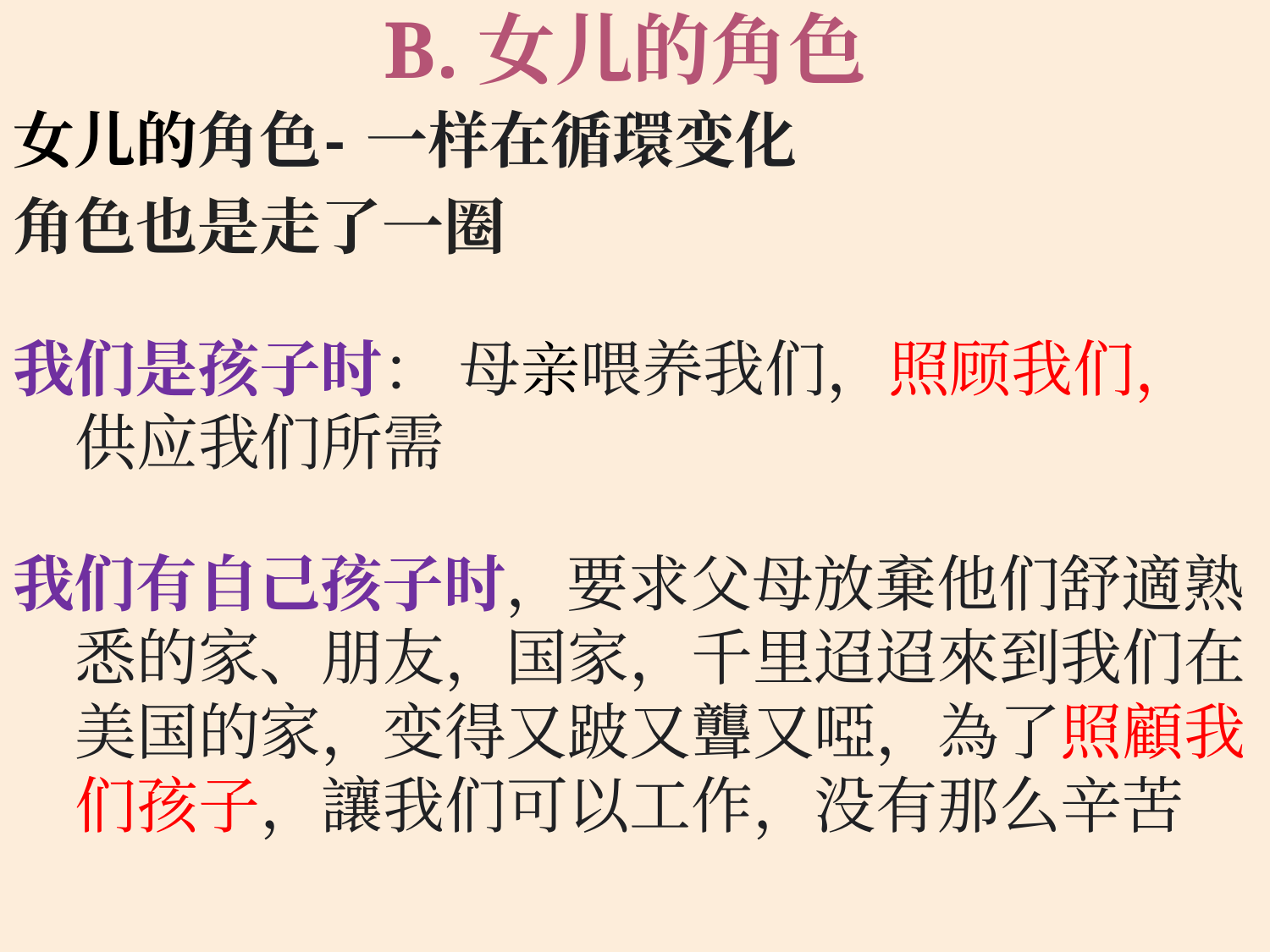

# B.女儿的角色
女儿的角色- 一样在循環变化
角色也是走了一圈

我们是孩子时： 母亲喂养我们，照顾我们，供应我们所需

我们有自己孩子时，要求父母放棄他们舒適熟悉的家、朋友，国家，千里迢迢來到我们在美国的家，变得又跛又聾又啞，為了照顧我们孩子，讓我们可以工作，没有那么辛苦